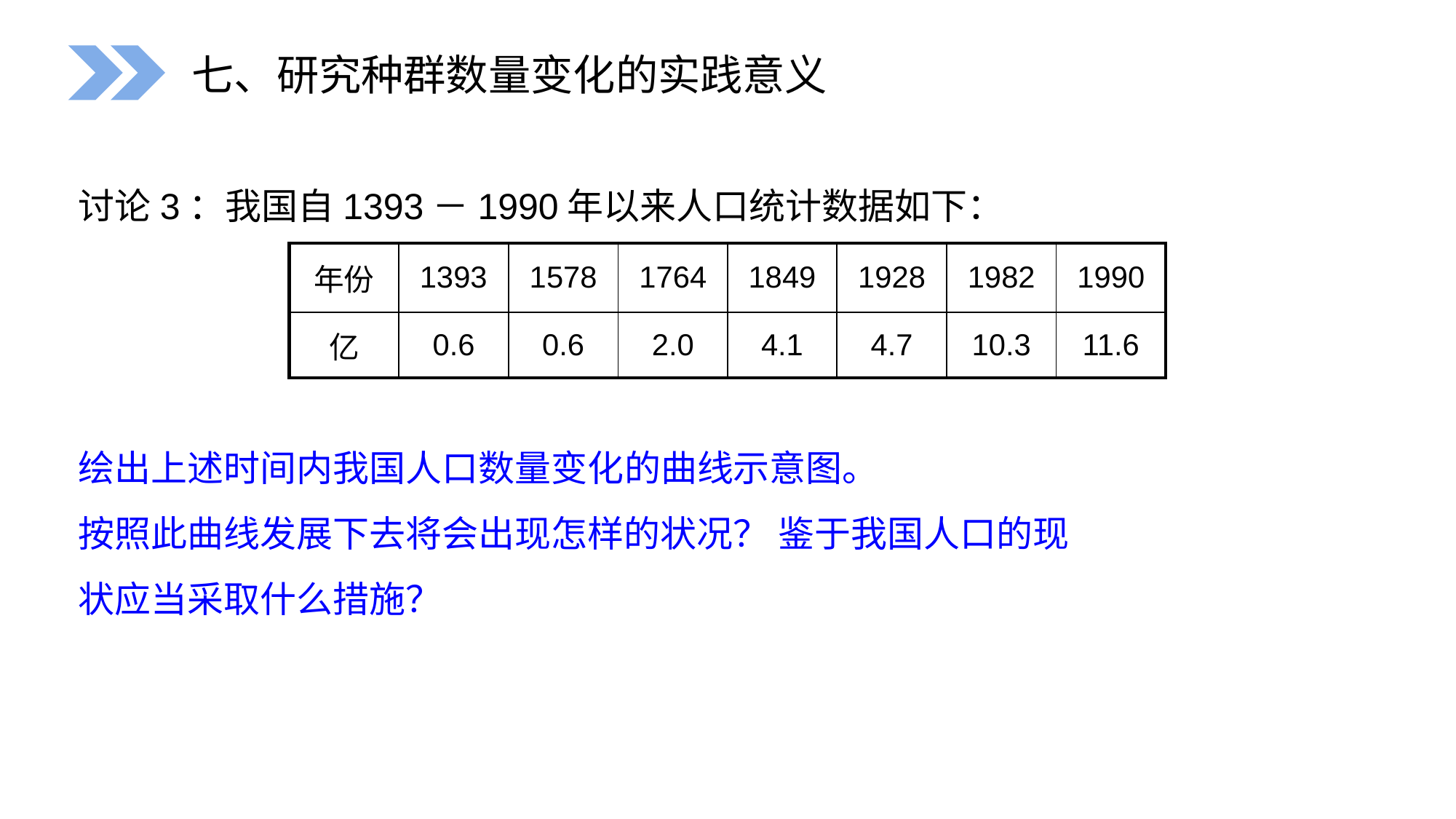

七、研究种群数量变化的实践意义
讨论3：我国自1393－1990年以来人口统计数据如下：

绘出上述时间内我国人口数量变化的曲线示意图。
按照此曲线发展下去将会出现怎样的状况？ 鉴于我国人口的现状应当采取什么措施？
| 年份 | 1393 | 1578 | 1764 | 1849 | 1928 | 1982 | 1990 |
| --- | --- | --- | --- | --- | --- | --- | --- |
| 亿 | 0.6 | 0.6 | 2.0 | 4.1 | 4.7 | 10.3 | 11.6 |